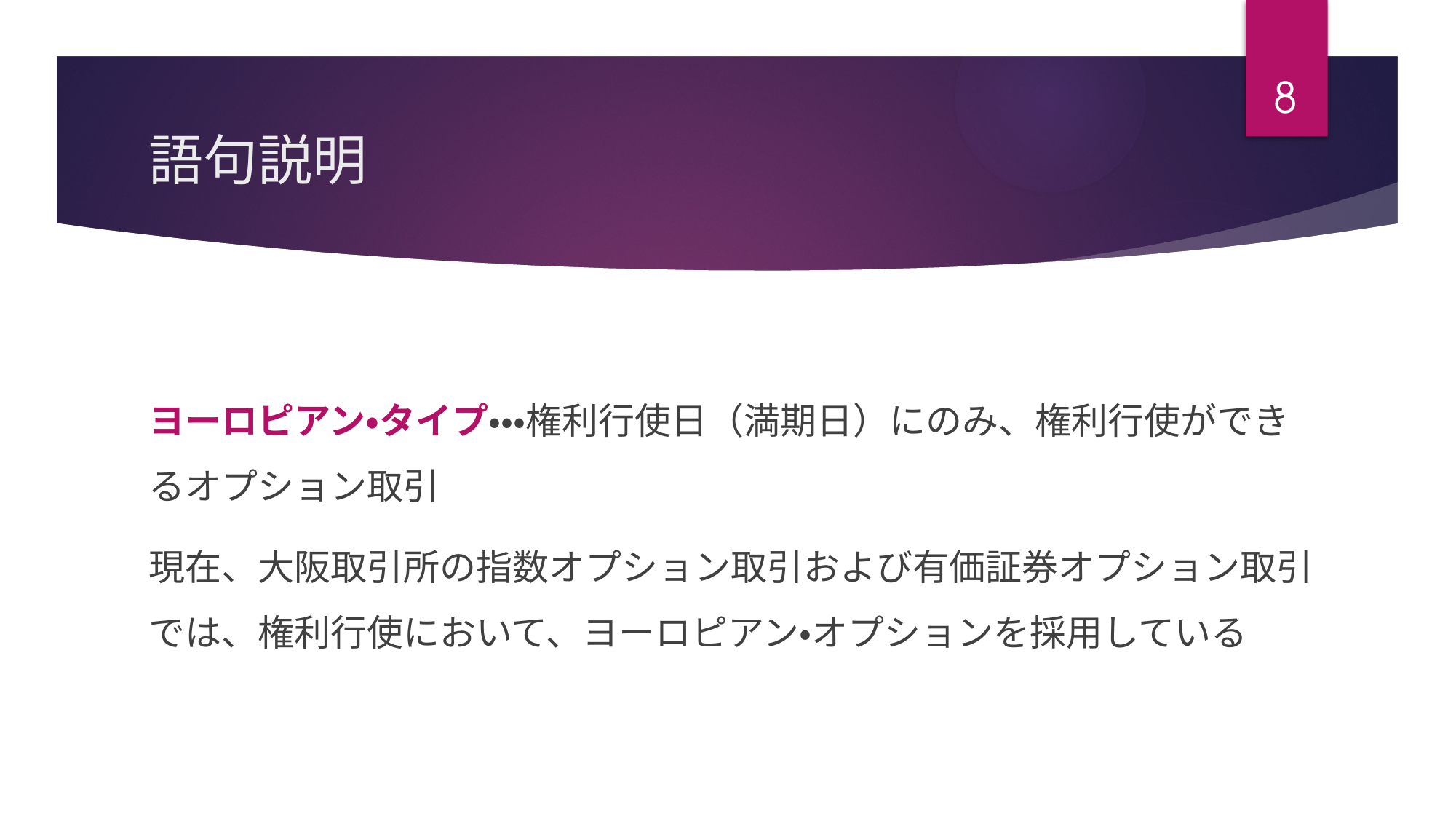

8
# 語句説明
ヨーロピアン・タイプ・・・権利行使日（満期日）にのみ、権利行使ができるオプション取引
現在、大阪取引所の指数オプション取引および有価証券オプション取引では、権利行使において、ヨーロピアン・オプションを採用している